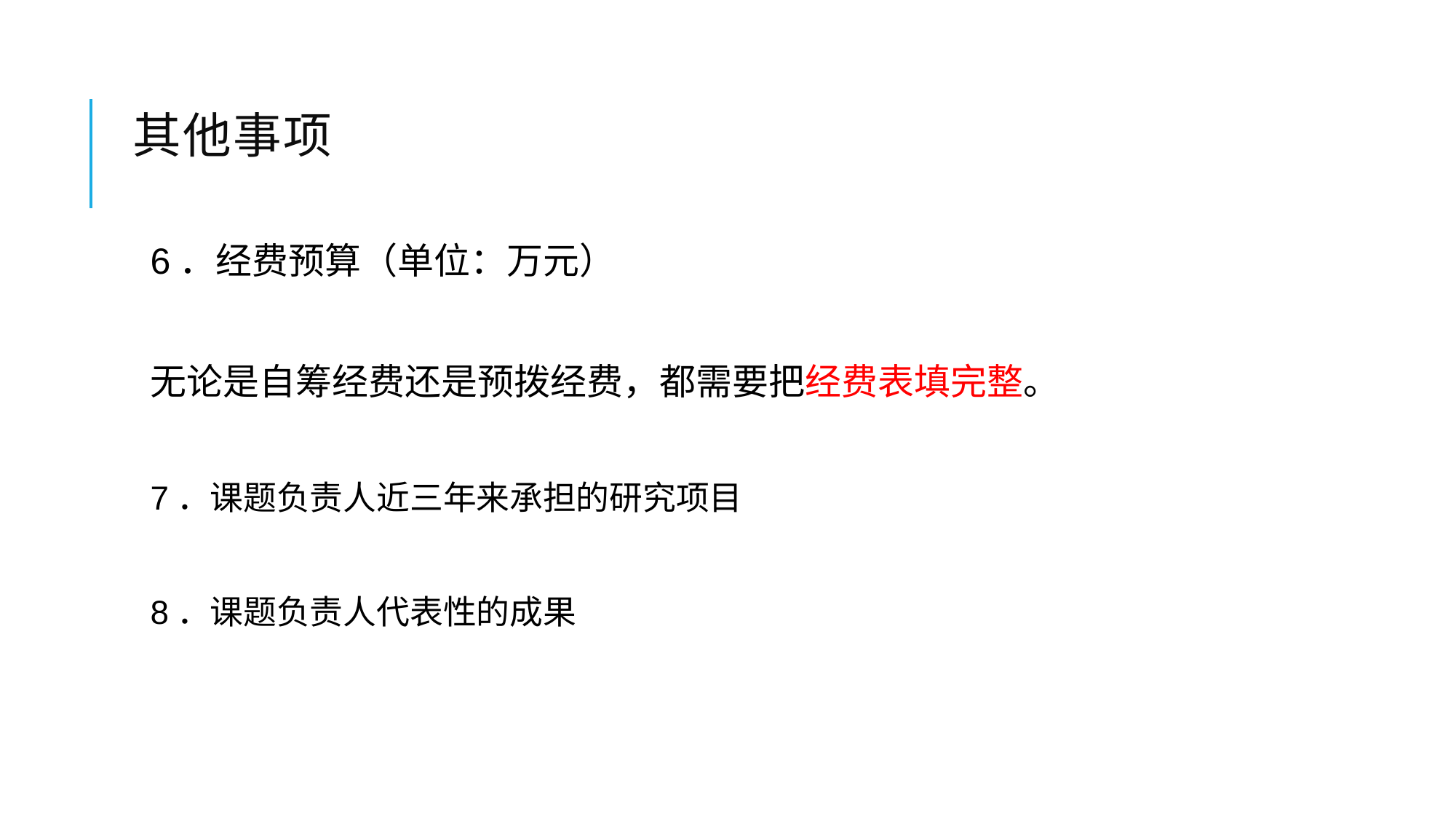

# 其他事项
6．经费预算（单位：万元）

无论是自筹经费还是预拨经费，都需要把经费表填完整。

7．课题负责人近三年来承担的研究项目

8．课题负责人代表性的成果